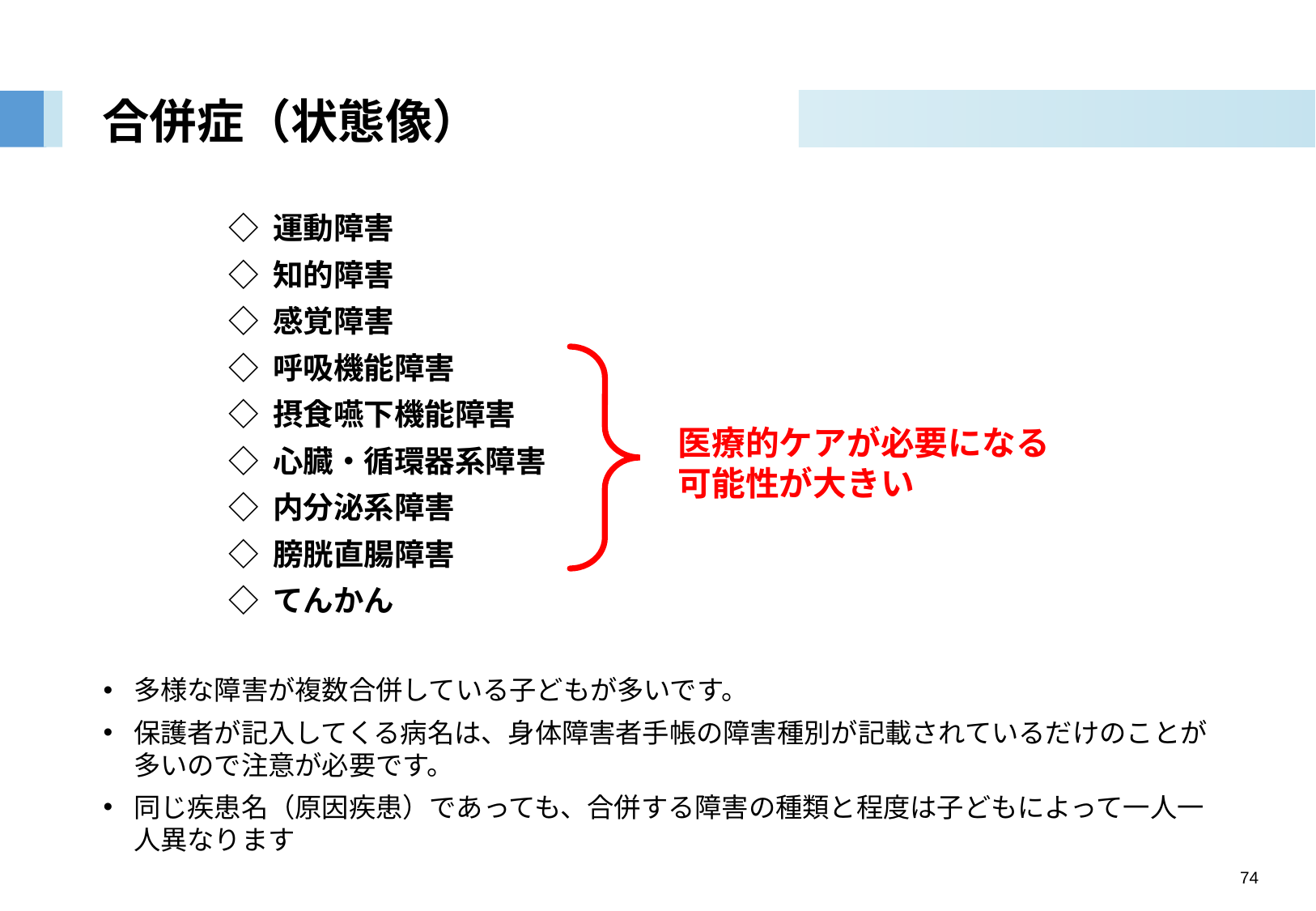

# 合併症（状態像）
◇ 運動障害
◇ 知的障害
◇ 感覚障害
◇ 呼吸機能障害
◇ 摂食嚥下機能障害
◇ 心臓・循環器系障害
◇ 内分泌系障害
◇ 膀胱直腸障害
◇ てんかん

医療的ケアが必要になる
可能性が大きい
多様な障害が複数合併している子どもが多いです。
保護者が記入してくる病名は、身体障害者手帳の障害種別が記載されているだけのことが多いので注意が必要です。
同じ疾患名（原因疾患）であっても、合併する障害の種類と程度は子どもによって一人一人異なります
74